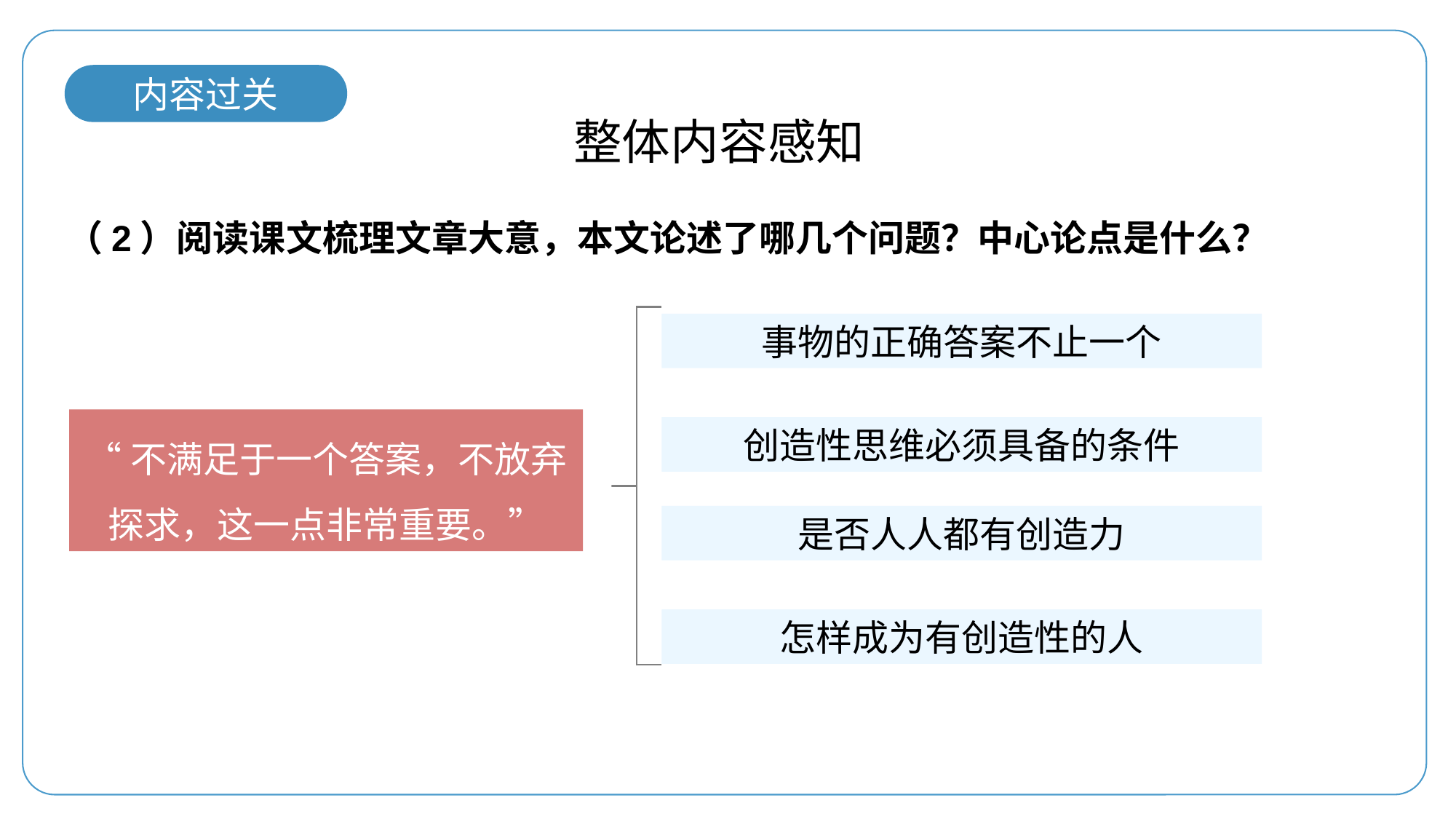

内容过关
整体内容感知
（2）阅读课文梳理文章大意，本文论述了哪几个问题？中心论点是什么？

事物的正确答案不止一个
“不满足于一个答案，不放弃探求，这一点非常重要。”
创造性思维必须具备的条件
是否人人都有创造力
怎样成为有创造性的人